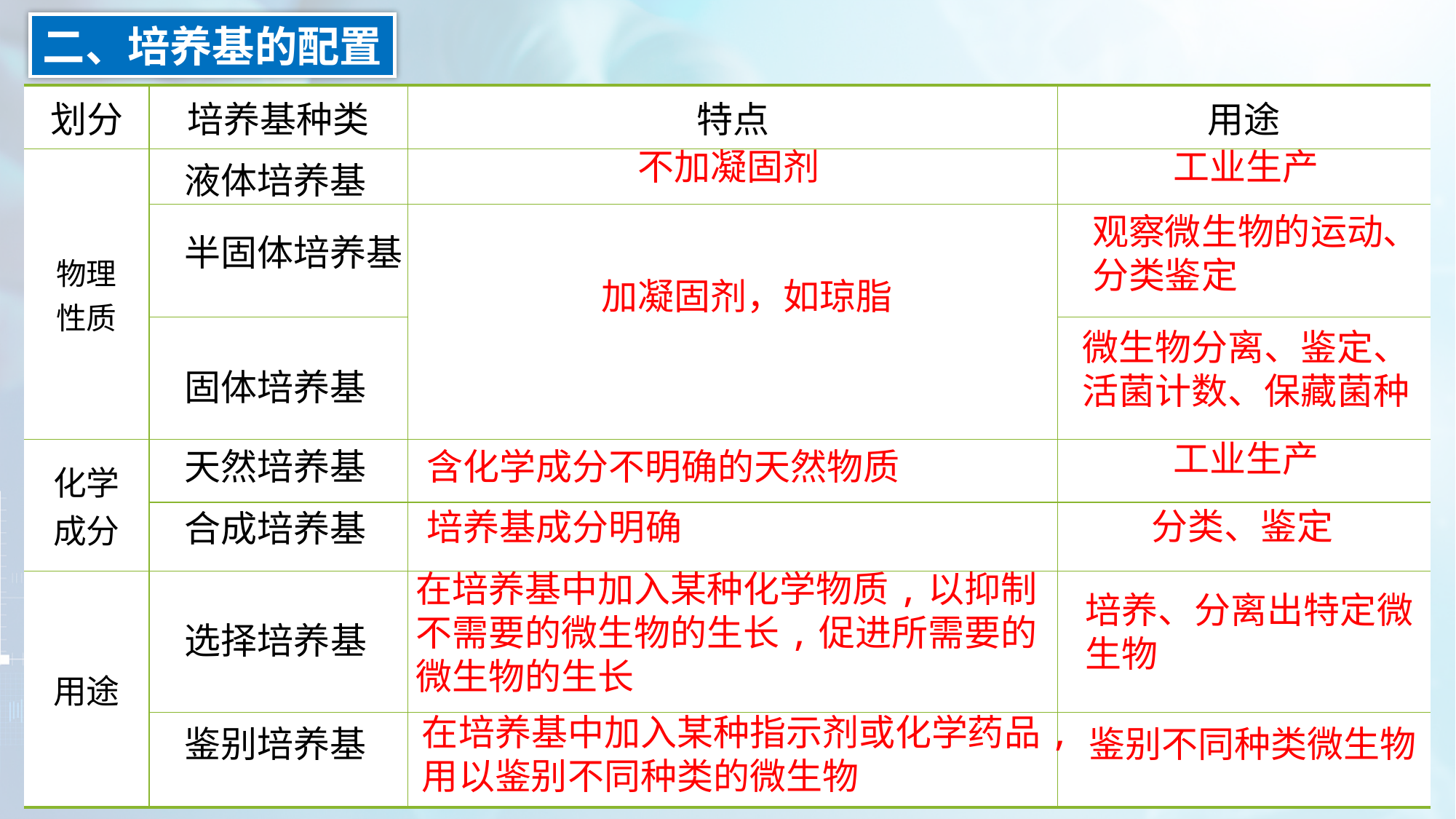

二、培养基的配置
| 划分 | 培养基种类 | 特点 | 用途 |
| --- | --- | --- | --- |
| 物理 性质 |  |  |  |
|  |  |  |  |
|  |  |  |  |
| 化学 成分 |  |  |  |
|  |  |  |  |
| 用途 |  |  |  |
|  |  |  |  |
不加凝固剂
工业生产
液体培养基
观察微生物的运动、分类鉴定
半固体培养基
加凝固剂，如琼脂
微生物分离、鉴定、活菌计数、保藏菌种
固体培养基
工业生产
天然培养基
含化学成分不明确的天然物质
分类、鉴定
培养基成分明确
合成培养基
在培养基中加入某种化学物质,以抑制不需要的微生物的生长,促进所需要的微生物的生长
培养、分离出特定微生物
选择培养基
在培养基中加入某种指示剂或化学药品,用以鉴别不同种类的微生物
鉴别不同种类微生物
鉴别培养基